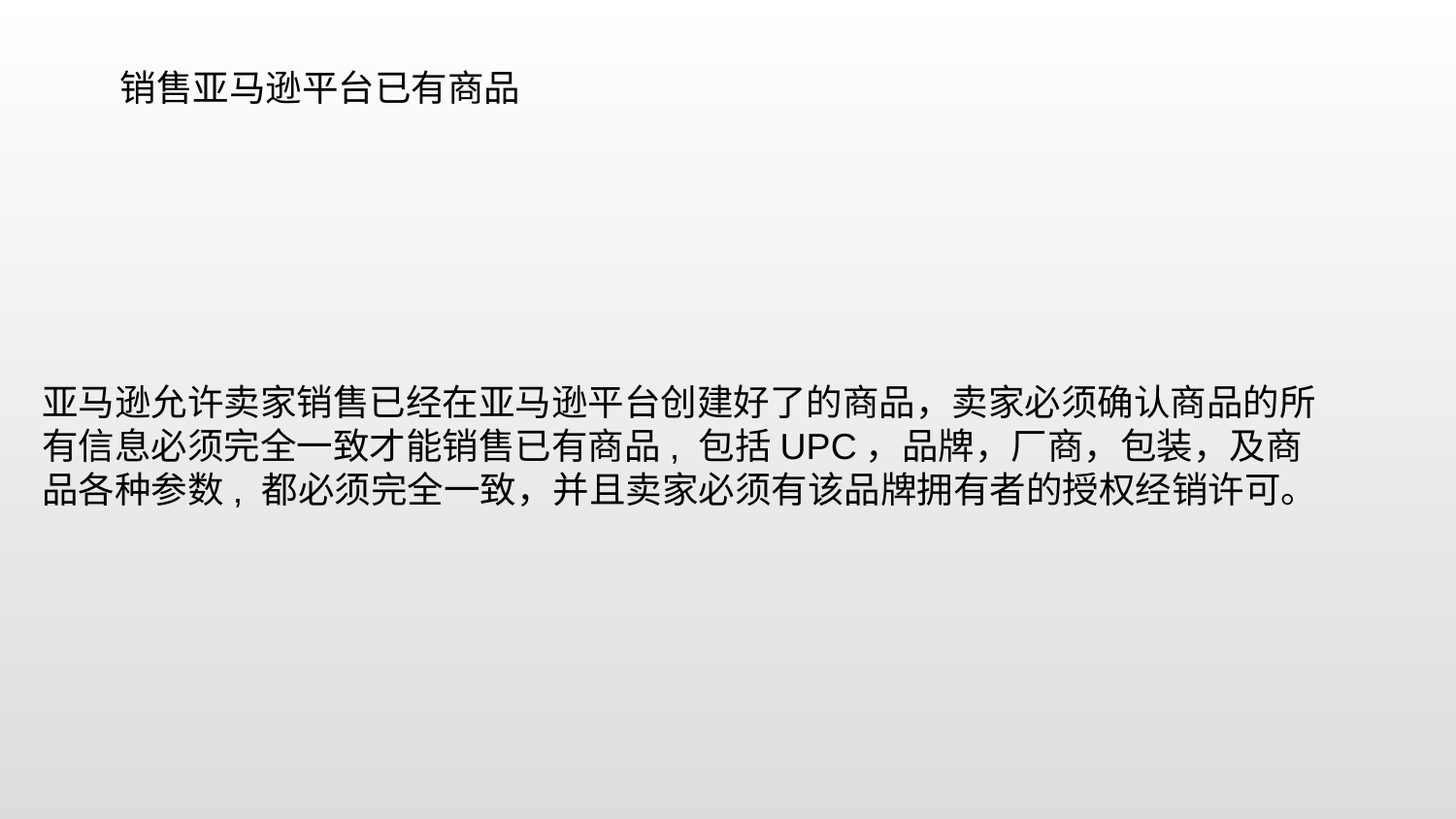

销售亚马逊平台已有商品
亚马逊允许卖家销售已经在亚马逊平台创建好了的商品，卖家必须确认商品的所有信息必须完全一致才能销售已有商品, 包括UPC，品牌，厂商，包装，及商品各种参数, 都必须完全一致，并且卖家必须有该品牌拥有者的授权经销许可。